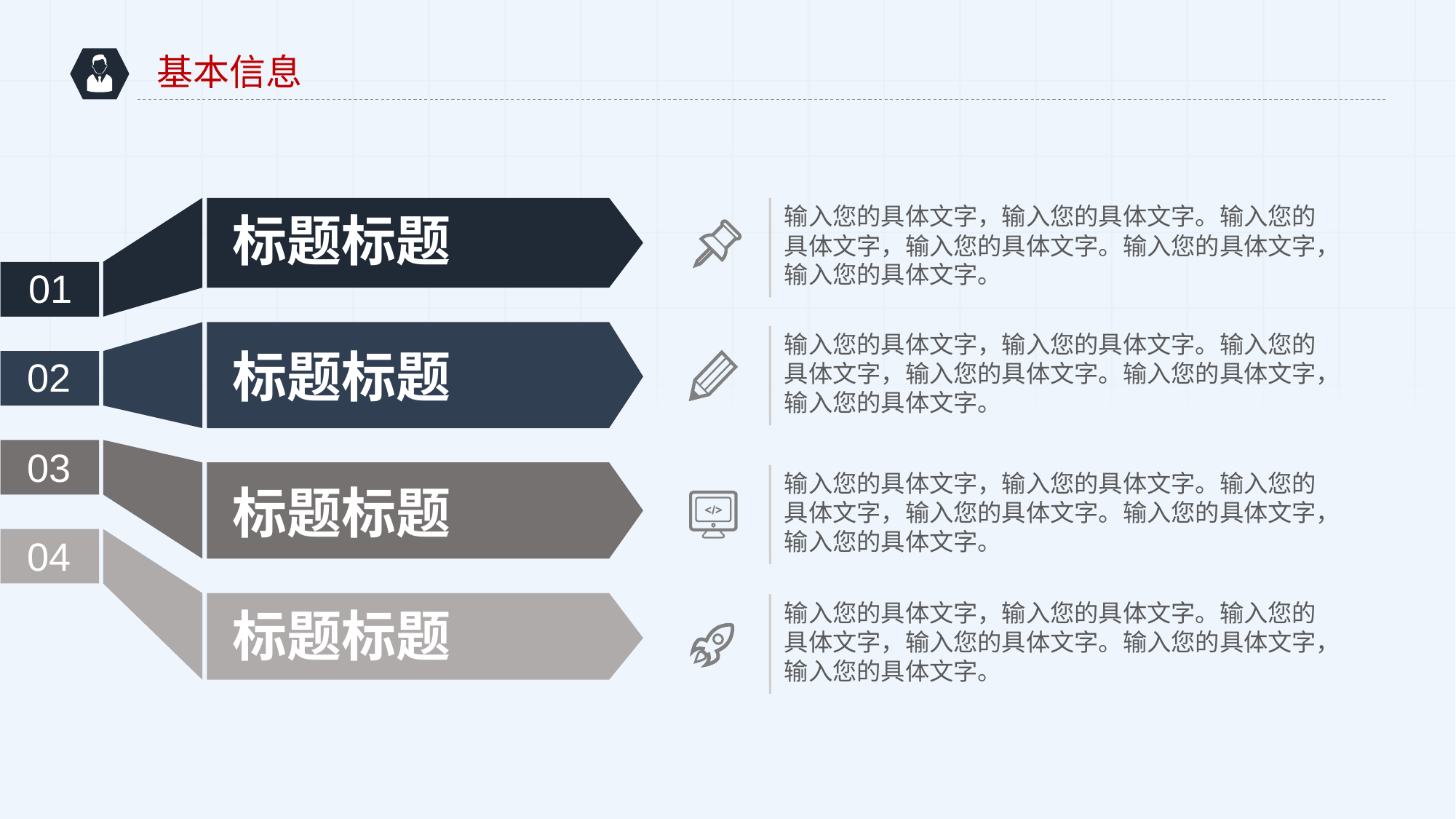

基本信息

输入您的具体文字，输入您的具体文字。输入您的具体文字，输入您的具体文字。输入您的具体文字，输入您的具体文字。

标题标题

01

输入您的具体文字，输入您的具体文字。输入您的具体文字，输入您的具体文字。输入您的具体文字，输入您的具体文字。
标题标题
02

03

输入您的具体文字，输入您的具体文字。输入您的具体文字，输入您的具体文字。输入您的具体文字，输入您的具体文字。
标题标题

04

输入您的具体文字，输入您的具体文字。输入您的具体文字，输入您的具体文字。输入您的具体文字，输入您的具体文字。

标题标题